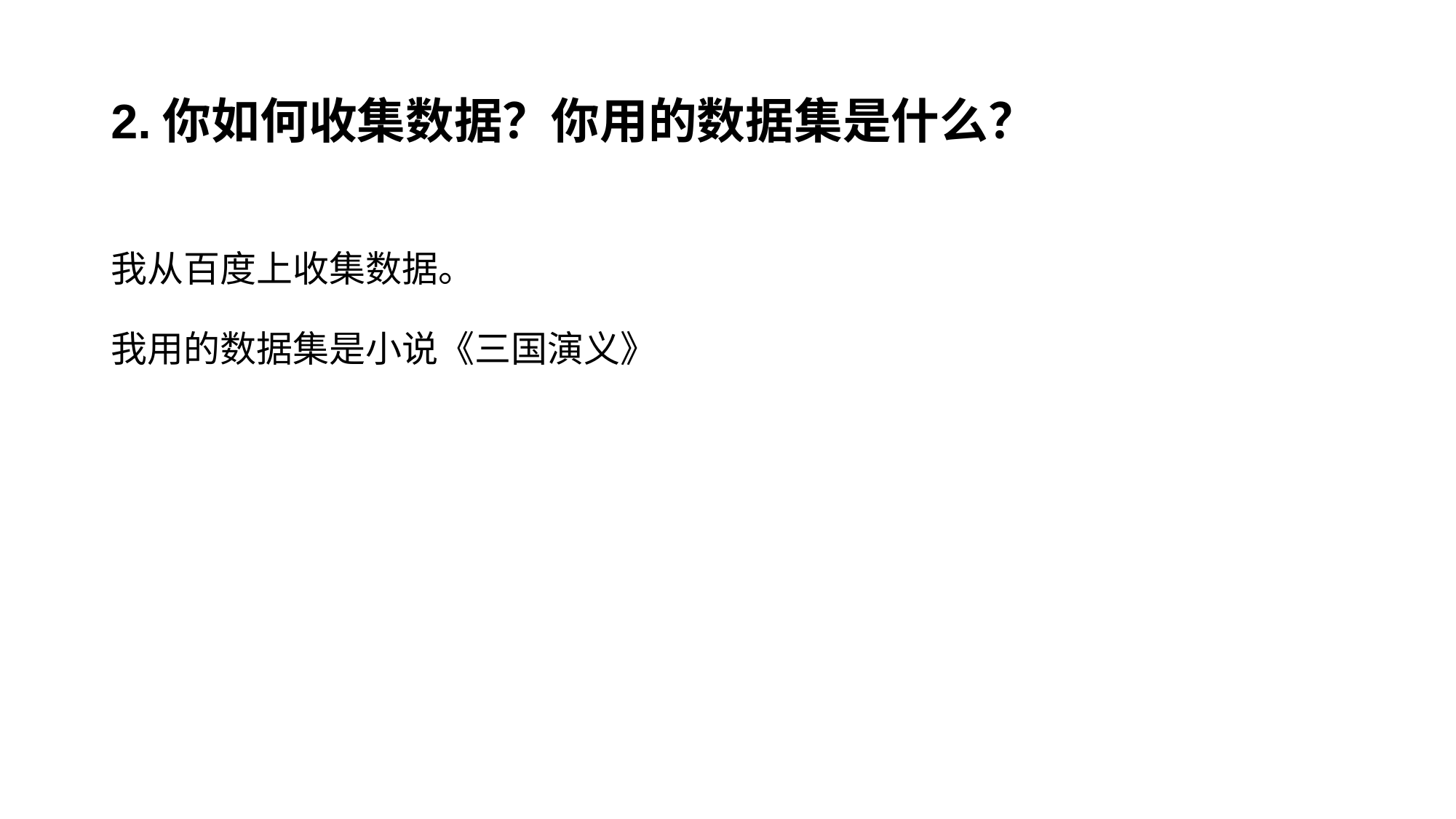

# 2.你如何收集数据？你用的数据集是什么？
我从百度上收集数据。
我用的数据集是小说《三国演义》